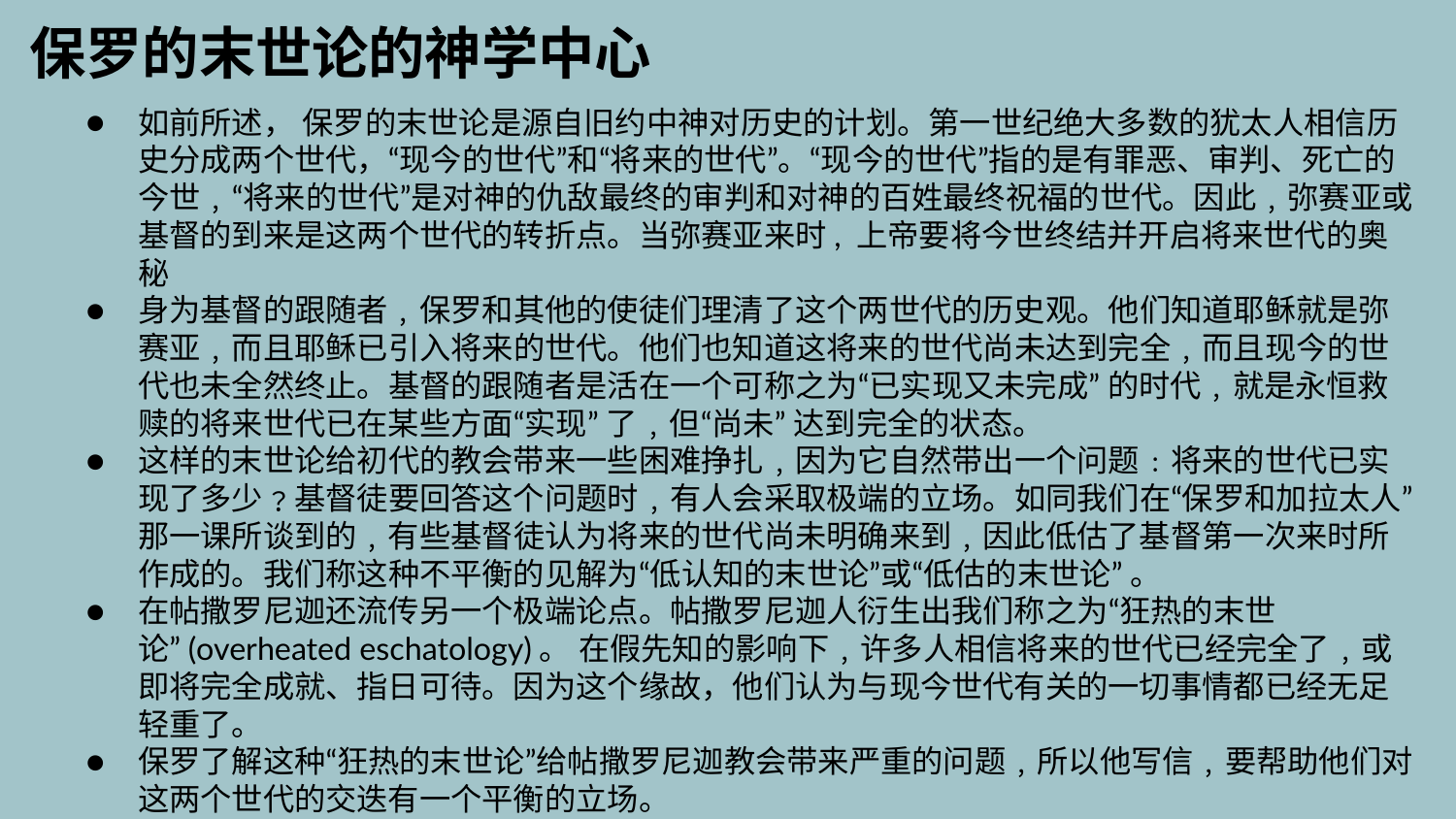

保罗的末世论的神学中心
如前所述， 保罗的末世论是源自旧约中神对历史的计划。第一世纪绝大多数的犹太人相信历史分成两个世代，“现今的世代”和“将来的世代”。“现今的世代”指的是有罪恶、审判、死亡的今世﹐“将来的世代”是对神的仇敌最终的审判和对神的百姓最终祝福的世代。因此﹐弥赛亚或基督的到来是这两个世代的转折点。当弥赛亚来时, 上帝要将今世终结并开启将来世代的奥秘
身为基督的跟随者﹐保罗和其他的使徒们理清了这个两世代的历史观。他们知道耶稣就是弥赛亚﹐而且耶稣已引入将来的世代。他们也知道这将来的世代尚未达到完全﹐而且现今的世代也未全然终止。基督的跟随者是活在一个可称之为“已实现又未完成” 的时代﹐就是永恒救赎的将来世代已在某些方面“实现” 了﹐但“尚未” 达到完全的状态。
这样的末世论给初代的教会带来一些困难挣扎﹐因为它自然带出一个问题﹕将来的世代已实现了多少﹖基督徒要回答这个问题时﹐有人会采取极端的立场。如同我们在“保罗和加拉太人”那一课所谈到的﹐有些基督徒认为将来的世代尚未明确来到﹐因此低估了基督第一次来时所作成的。我们称这种不平衡的见解为“低认知的末世论”或“低估的末世论” 。
在帖撒罗尼迦还流传另一个极端论点。帖撒罗尼迦人衍生出我们称之为“狂热的末世论”(overheated eschatology)。 在假先知的影响下﹐许多人相信将来的世代已经完全了﹐或即将完全成就、指日可待。因为这个缘故，他们认为与现今世代有关的一切事情都已经无足轻重了。
保罗了解这种“狂热的末世论”给帖撒罗尼迦教会带来严重的问题﹐所以他写信﹐要帮助他们对这两个世代的交迭有一个平衡的立场。